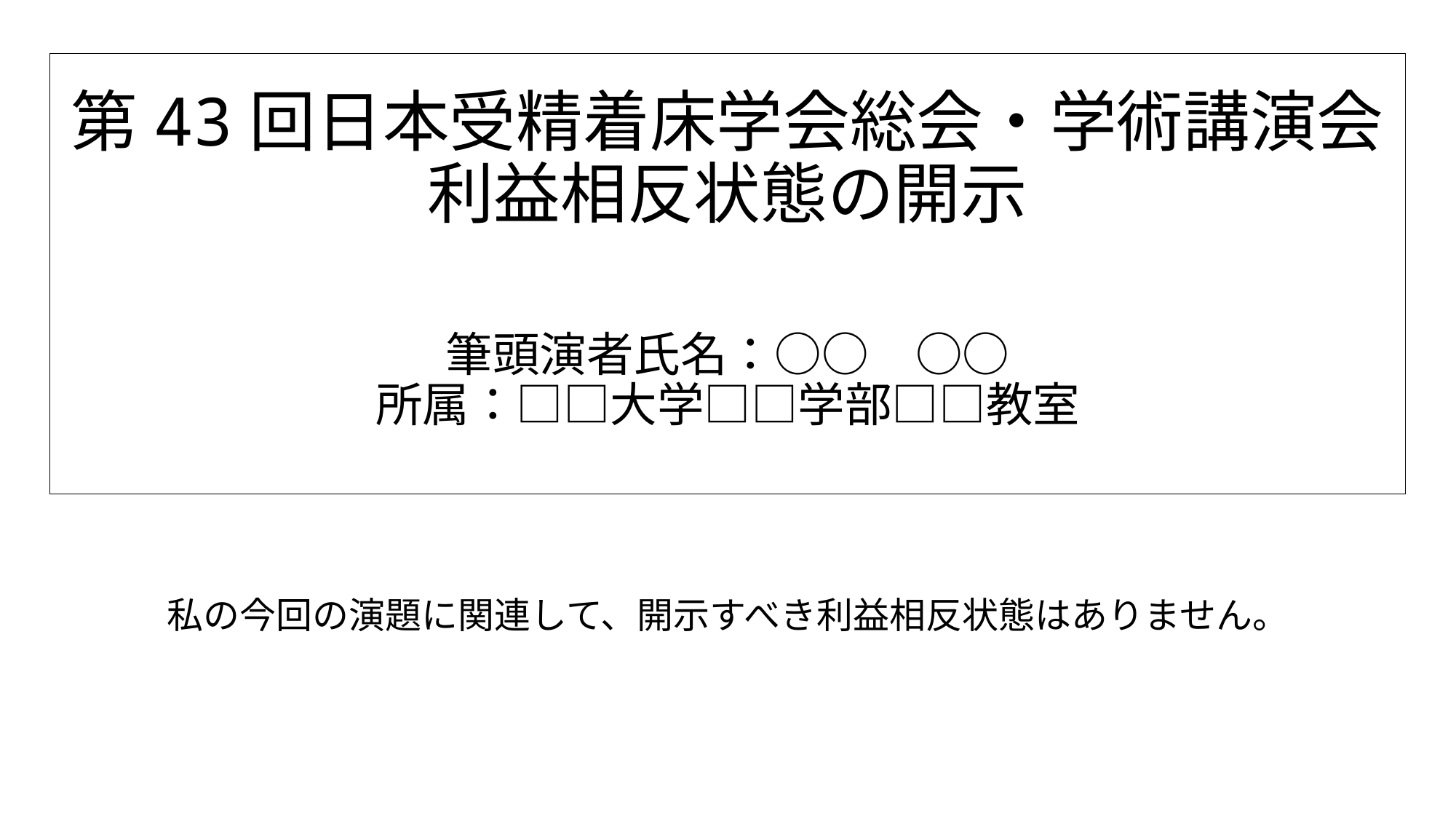

# 第43回日本受精着床学会総会・学術講演会 利益相反状態の開示 筆頭演者氏名：○○　○○ 所属：□□大学□□学部□□教室
私の今回の演題に関連して、開示すべき利益相反状態はありません。